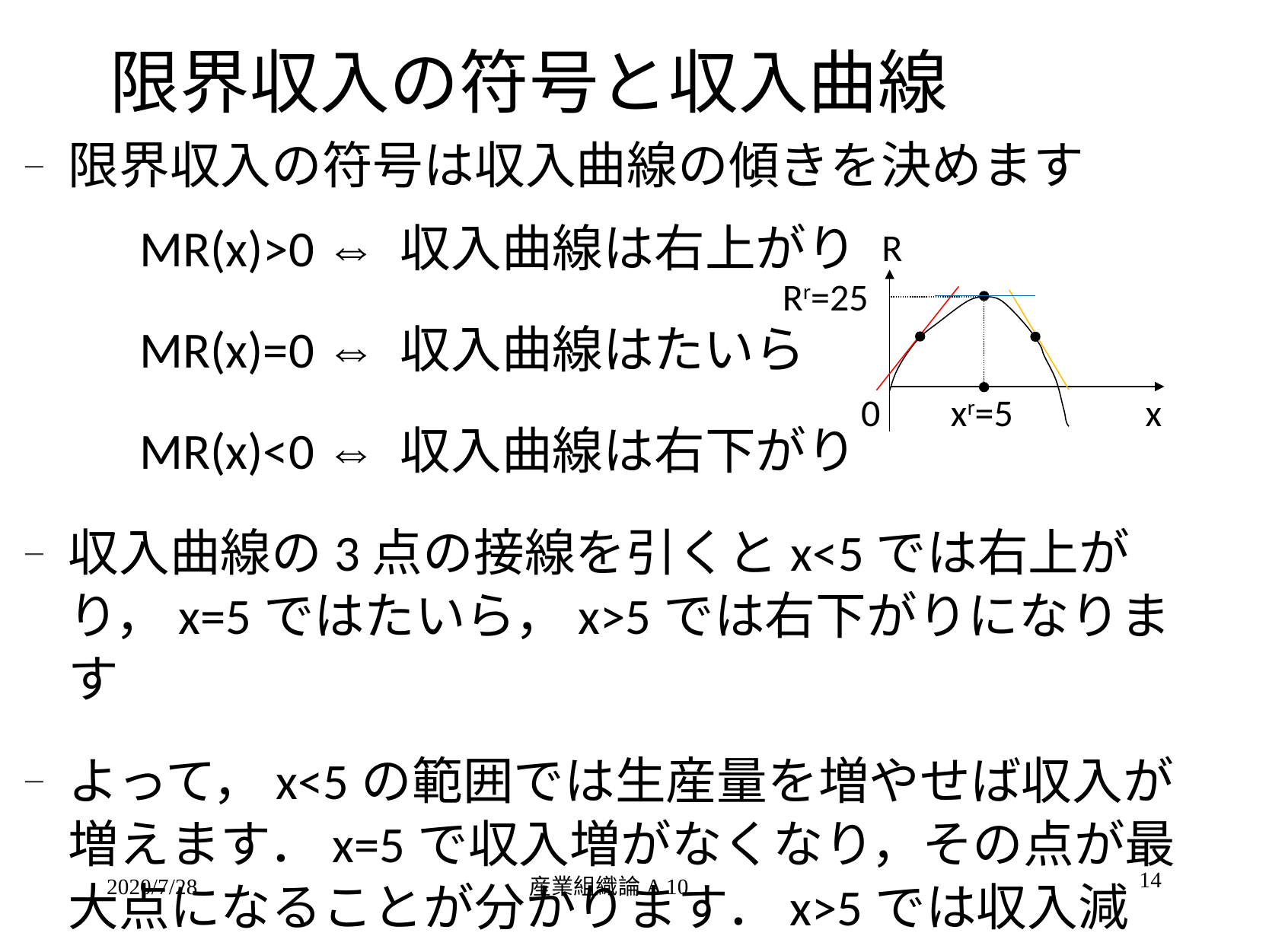

# 限界収入の符号と収入曲線
p
10

P=10-x
MR=10-2x
x
O
xr=5

10
限界収入の符号は収入曲線の傾きを決めます
	MR(x)>0 ⇔ 収入曲線は右上がり
	MR(x)=0 ⇔ 収入曲線はたいら
	MR(x)<0 ⇔ 収入曲線は右下がり
収入曲線の3点の接線を引くとx<5では右上がり，x=5ではたいら，x>5では右下がりになります
よって，x<5の範囲では生産量を増やせば収入が増えます．x=5で収入増がなくなり，その点が最大点になることが分かります．x>5では収入減

R
Rr=25

0
xr=5
x

Q

P

14
2020/7/28
産業組織論A 10